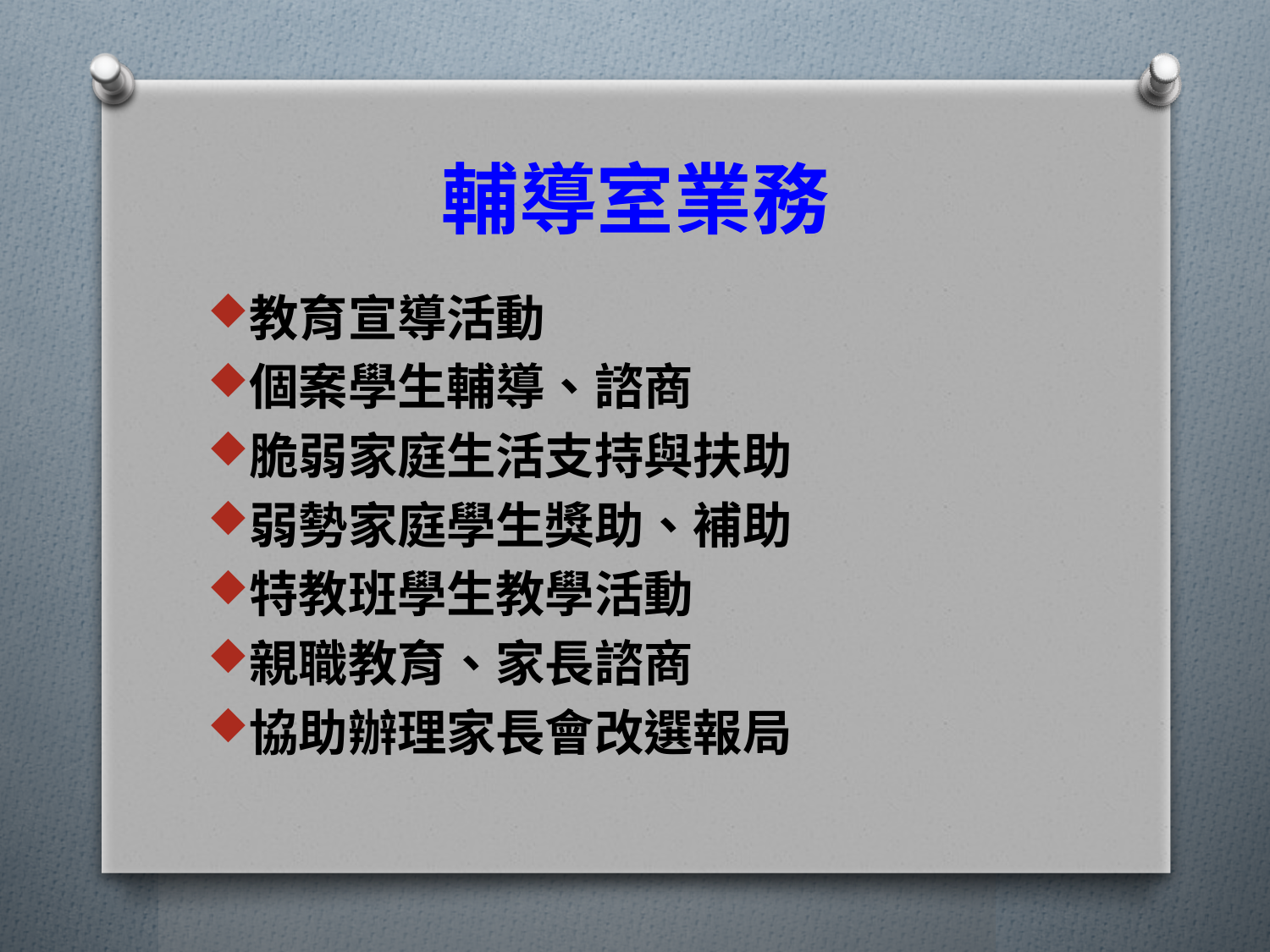

# 輔導室業務
教育宣導活動
個案學生輔導、諮商
脆弱家庭生活支持與扶助
弱勢家庭學生獎助、補助
特教班學生教學活動
親職教育、家長諮商
協助辦理家長會改選報局